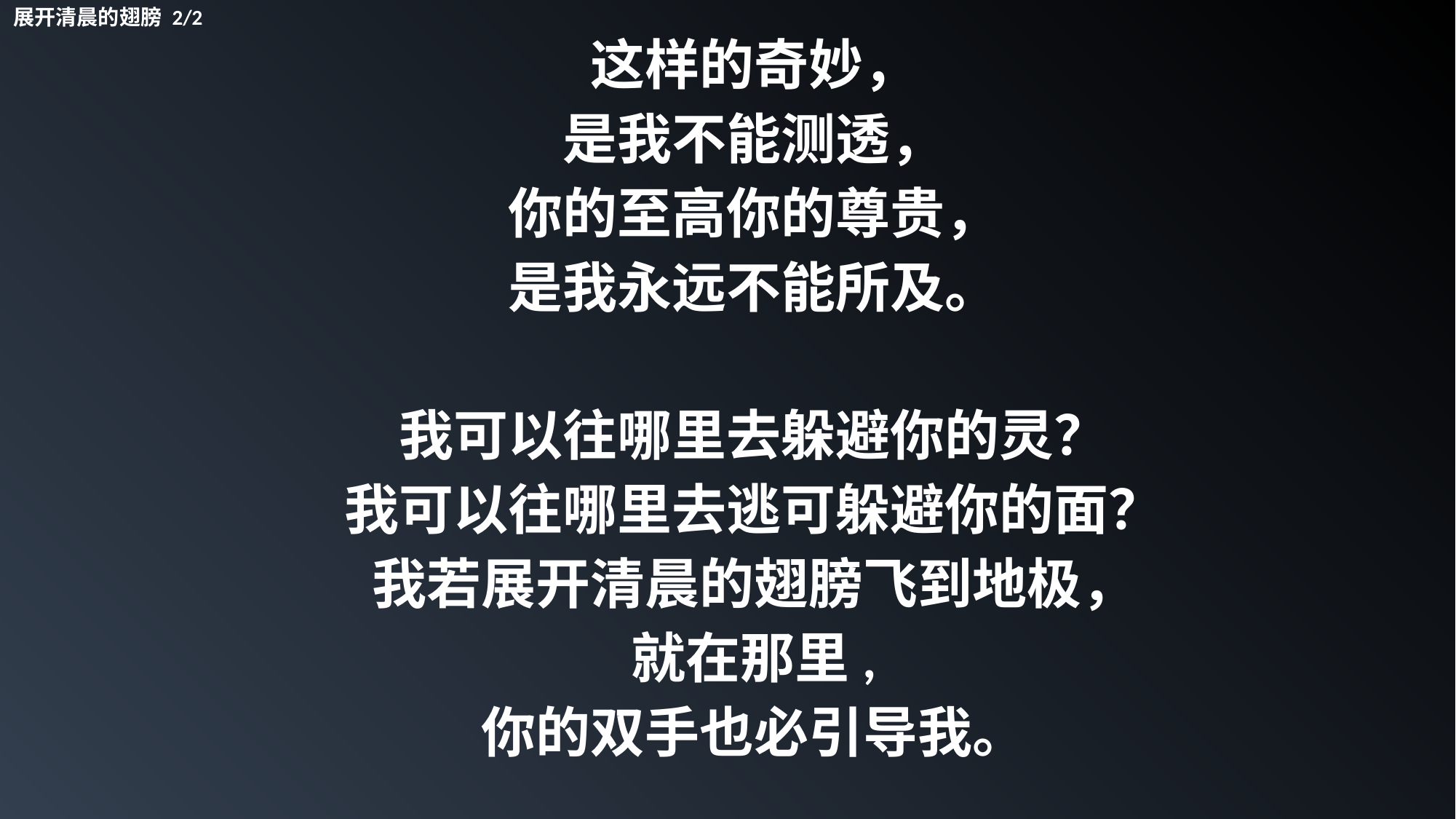

展开清晨的翅膀 2/2
这样的奇妙，
是我不能测透，
你的至高你的尊贵，
是我永远不能所及。

我可以往哪里去躲避你的灵？
我可以往哪里去逃可躲避你的面？
我若展开清晨的翅膀飞到地极，
就在那里,
你的双手也必引导我。